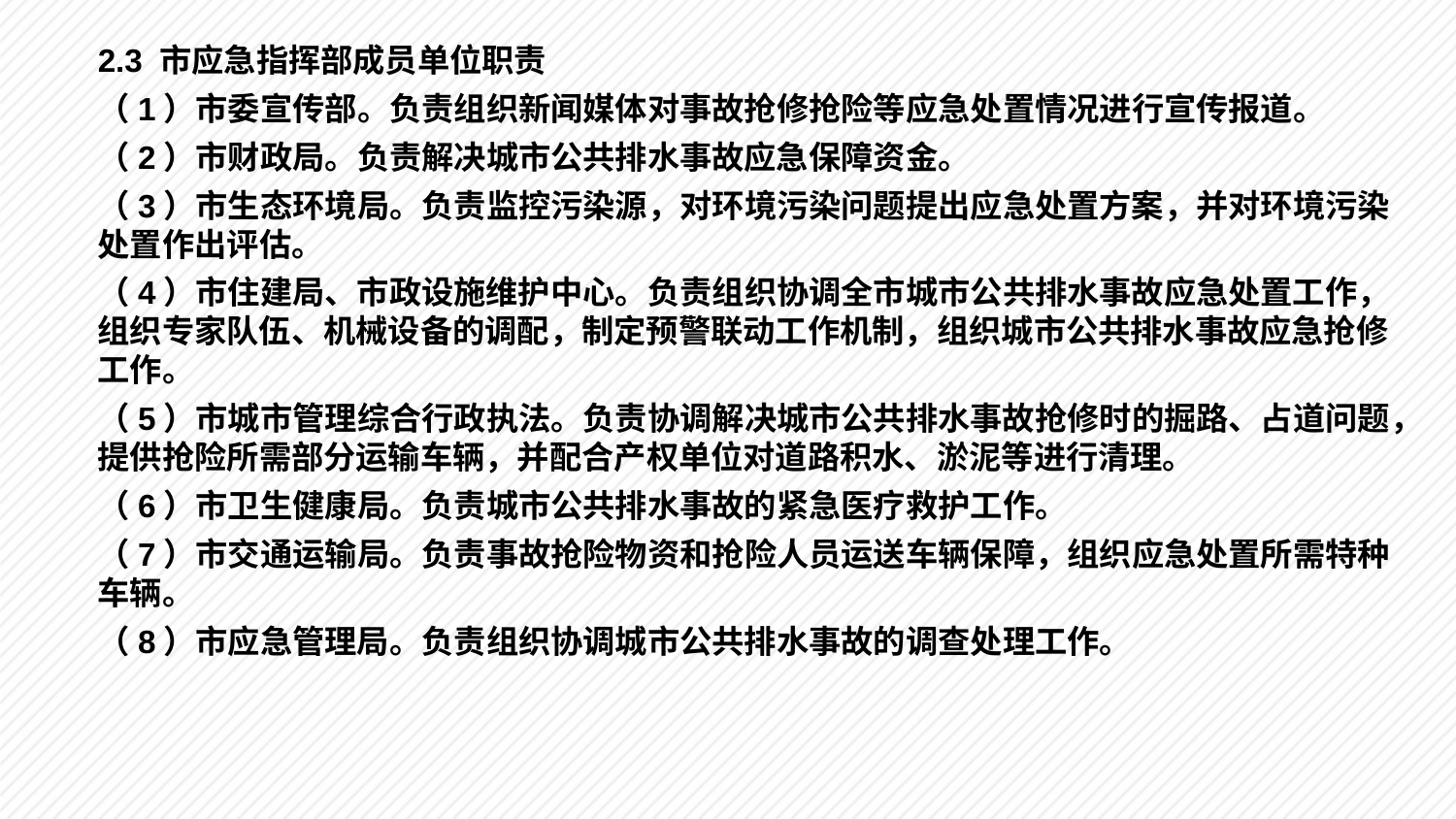

2.3 市应急指挥部成员单位职责
（1）市委宣传部。负责组织新闻媒体对事故抢修抢险等应急处置情况进行宣传报道。
（2）市财政局。负责解决城市公共排水事故应急保障资金。
（3）市生态环境局。负责监控污染源，对环境污染问题提出应急处置方案，并对环境污染处置作出评估。
（4）市住建局、市政设施维护中心。负责组织协调全市城市公共排水事故应急处置工作，组织专家队伍、机械设备的调配，制定预警联动工作机制，组织城市公共排水事故应急抢修工作。
（5）市城市管理综合行政执法。负责协调解决城市公共排水事故抢修时的掘路、占道问题，提供抢险所需部分运输车辆，并配合产权单位对道路积水、淤泥等进行清理。
（6）市卫生健康局。负责城市公共排水事故的紧急医疗救护工作。
（7）市交通运输局。负责事故抢险物资和抢险人员运送车辆保障，组织应急处置所需特种车辆。
（8）市应急管理局。负责组织协调城市公共排水事故的调查处理工作。